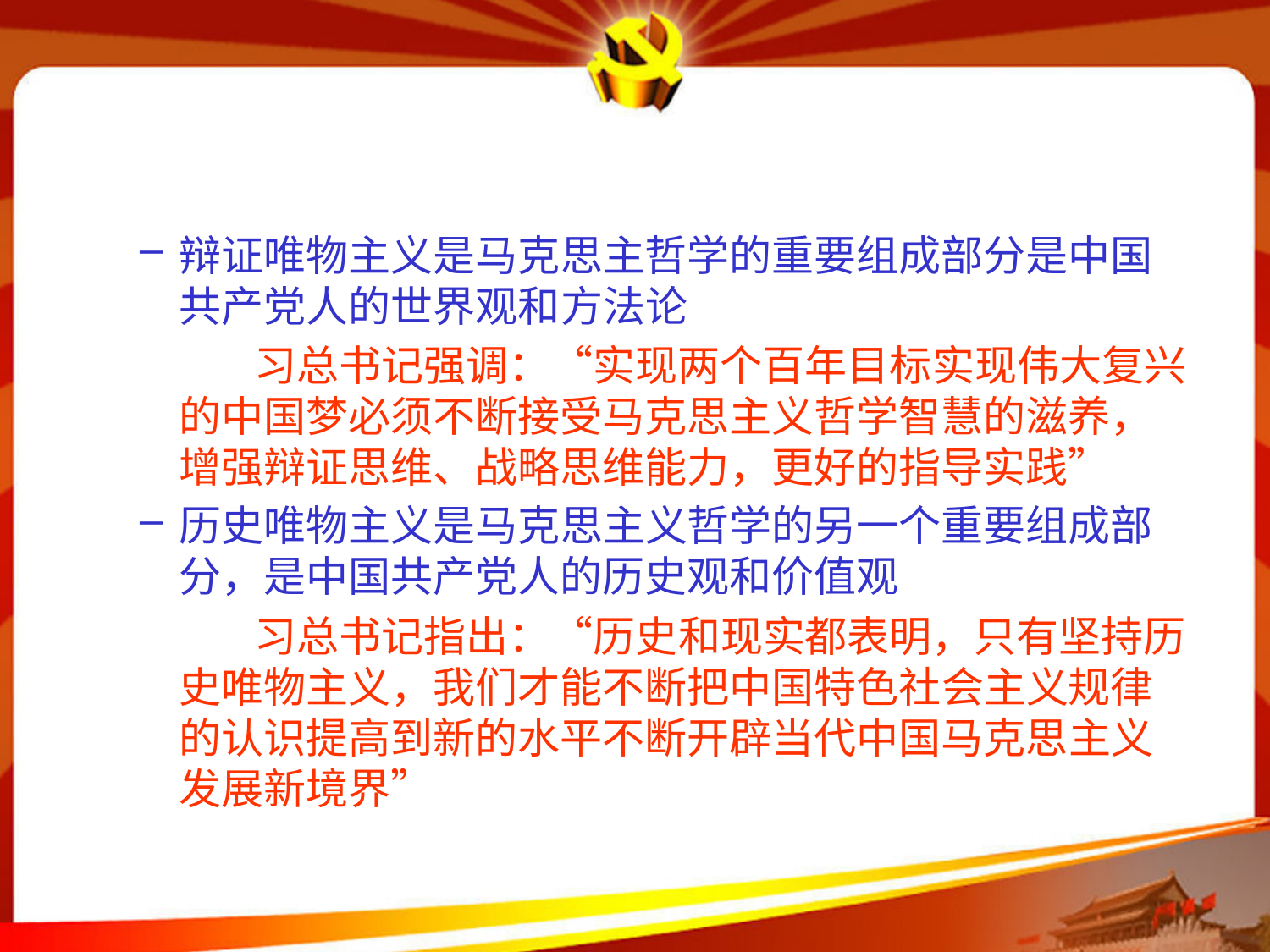

#
辩证唯物主义是马克思主哲学的重要组成部分是中国共产党人的世界观和方法论，
           习总书记强调：“实现两个百年目标实现伟大复兴的中国梦必须不断接受马克思主义哲学智慧的滋养，增强辩证思维、战略思维能力，更好的指导实践”
历史唯物主义是马克思主义哲学的另一个重要组成部分，是中国共产党人的历史观和价值观
           习总书记指出：“历史和现实都表明，只有坚持历史唯物主义，我们才能不断把中国特色社会主义规律的认识提高到新的水平不断开辟当代中国马克思主义发展新境界”